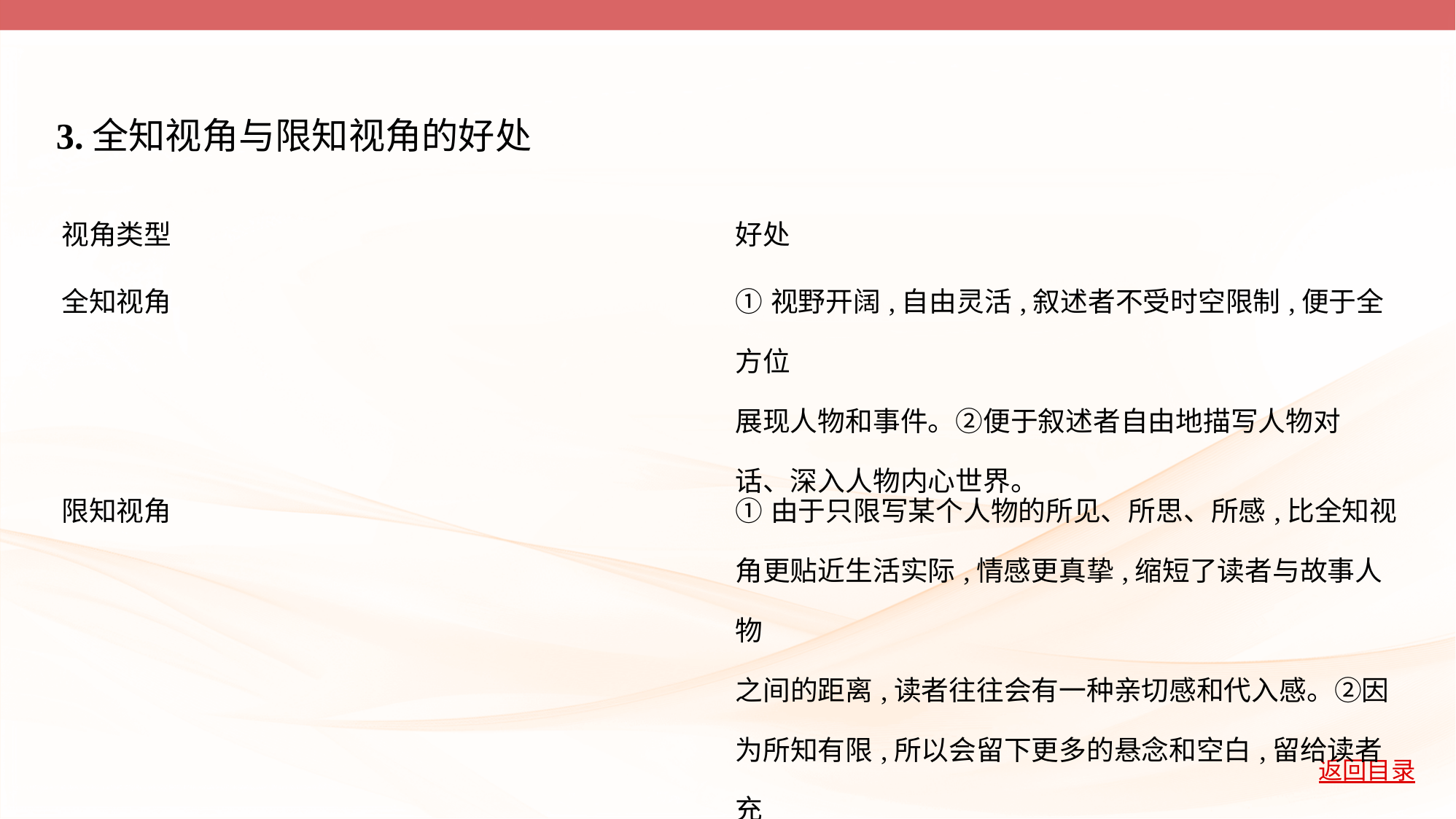

3.全知视角与限知视角的好处
| 视角类型 | 好处 |
| --- | --- |
| 全知视角 | ①视野开阔,自由灵活,叙述者不受时空限制,便于全方位 展现人物和事件。②便于叙述者自由地描写人物对 话、深入人物内心世界。 |
| 限知视角 | ①由于只限写某个人物的所见、所思、所感,比全知视 角更贴近生活实际,情感更真挚,缩短了读者与故事人物 之间的距离,读者往往会有一种亲切感和代入感。②因 为所知有限,所以会留下更多的悬念和空白,留给读者充 分的想象空间去推理、判断和评价,使读者的能动性发 挥到最大程度。 |